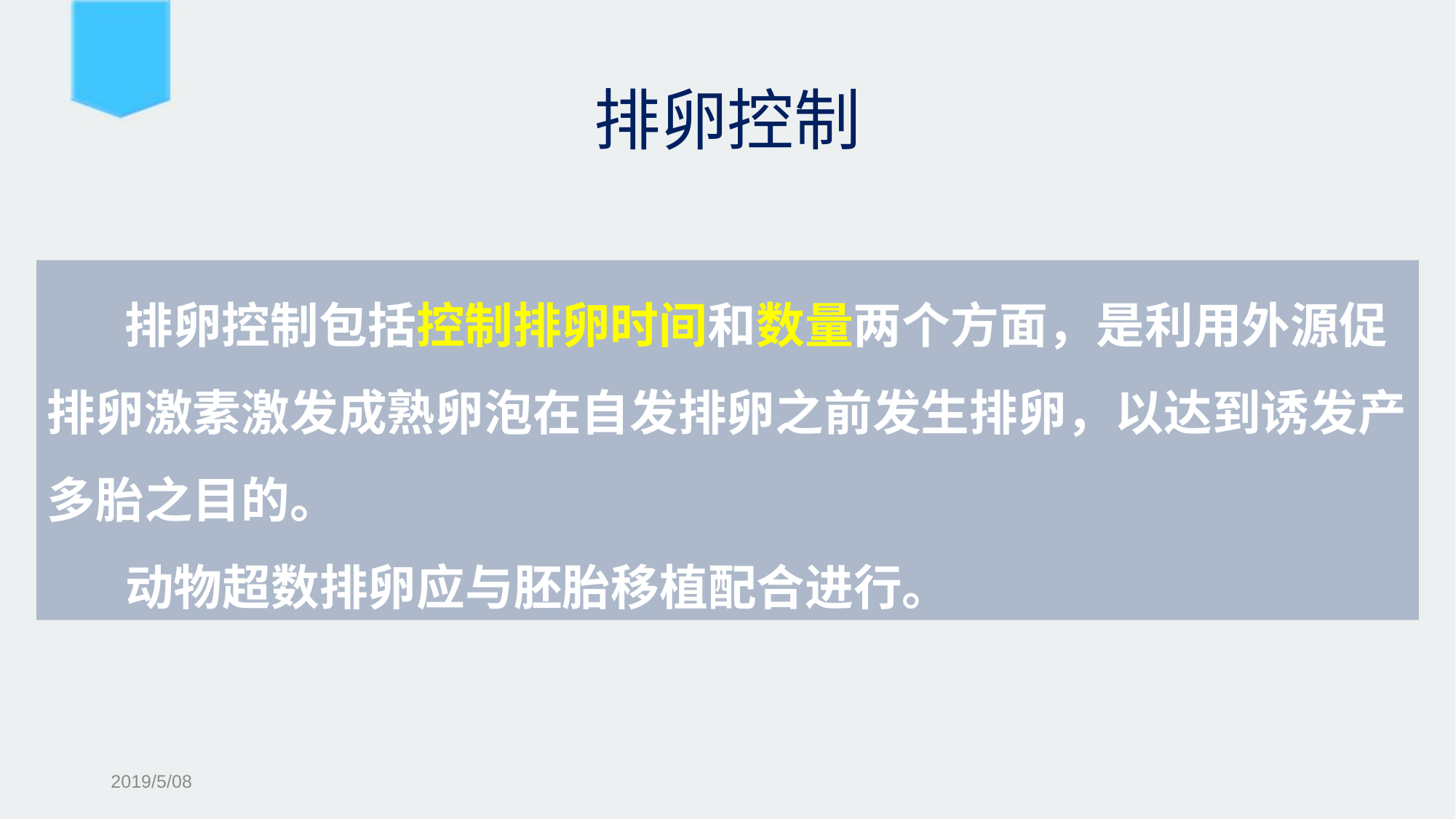

# 排卵控制

       排卵控制包括控制排卵时间和数量两个方面，是利用外源促排卵激素激发成熟卵泡在自发排卵之前发生排卵，以达到诱发产多胎之目的。
      动物超数排卵应与胚胎移植配合进行。
2019/5/08